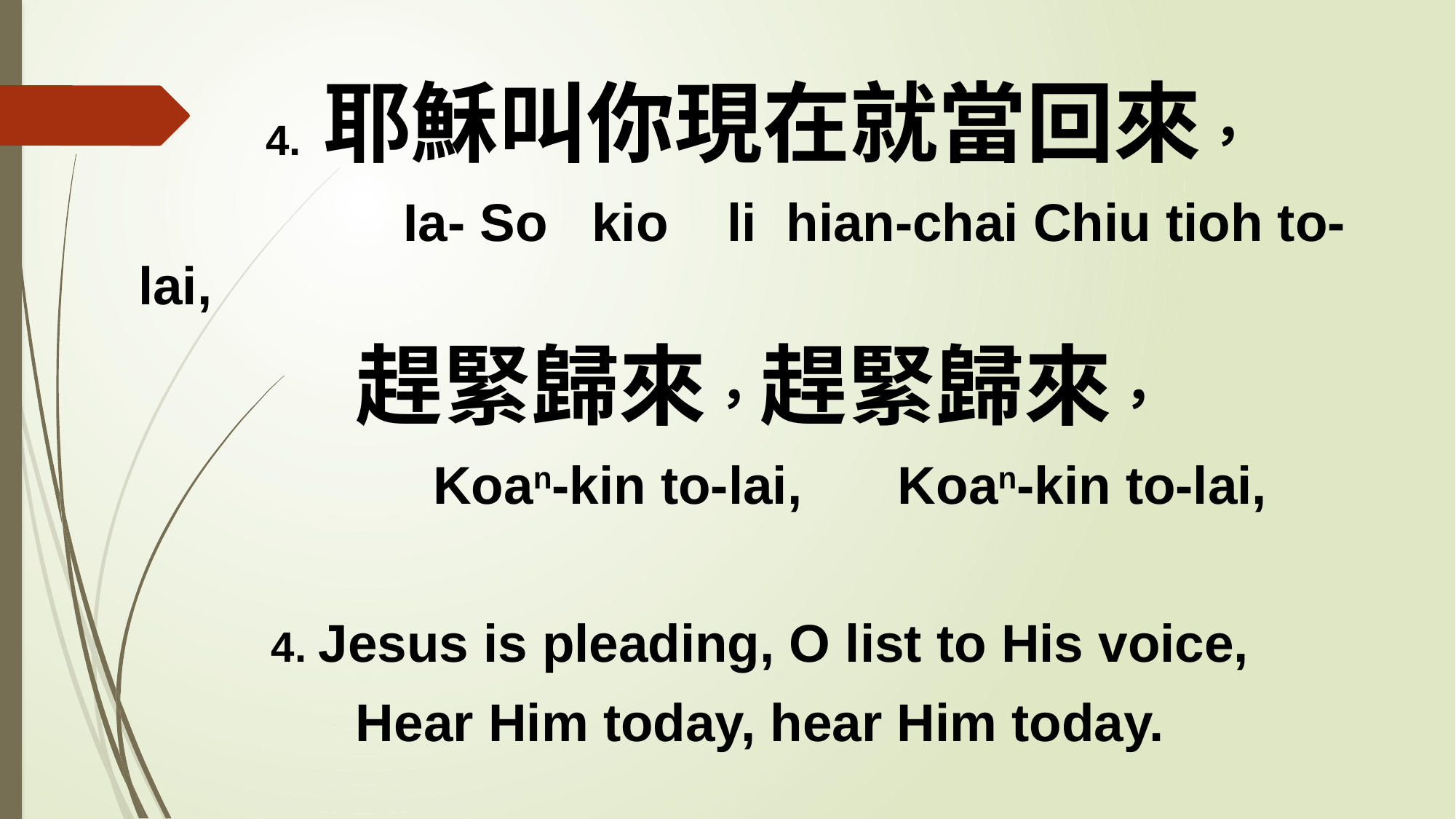

4. 耶穌叫你現在就當回來，
                  Ia- So   kio    li  hian-chai Chiu tioh to-lai,
趕緊歸來，趕緊歸來，
                    Koan-kin to-lai,   Koan-kin to-lai,

4. Jesus is pleading, O list to His voice,
Hear Him today, hear Him today.